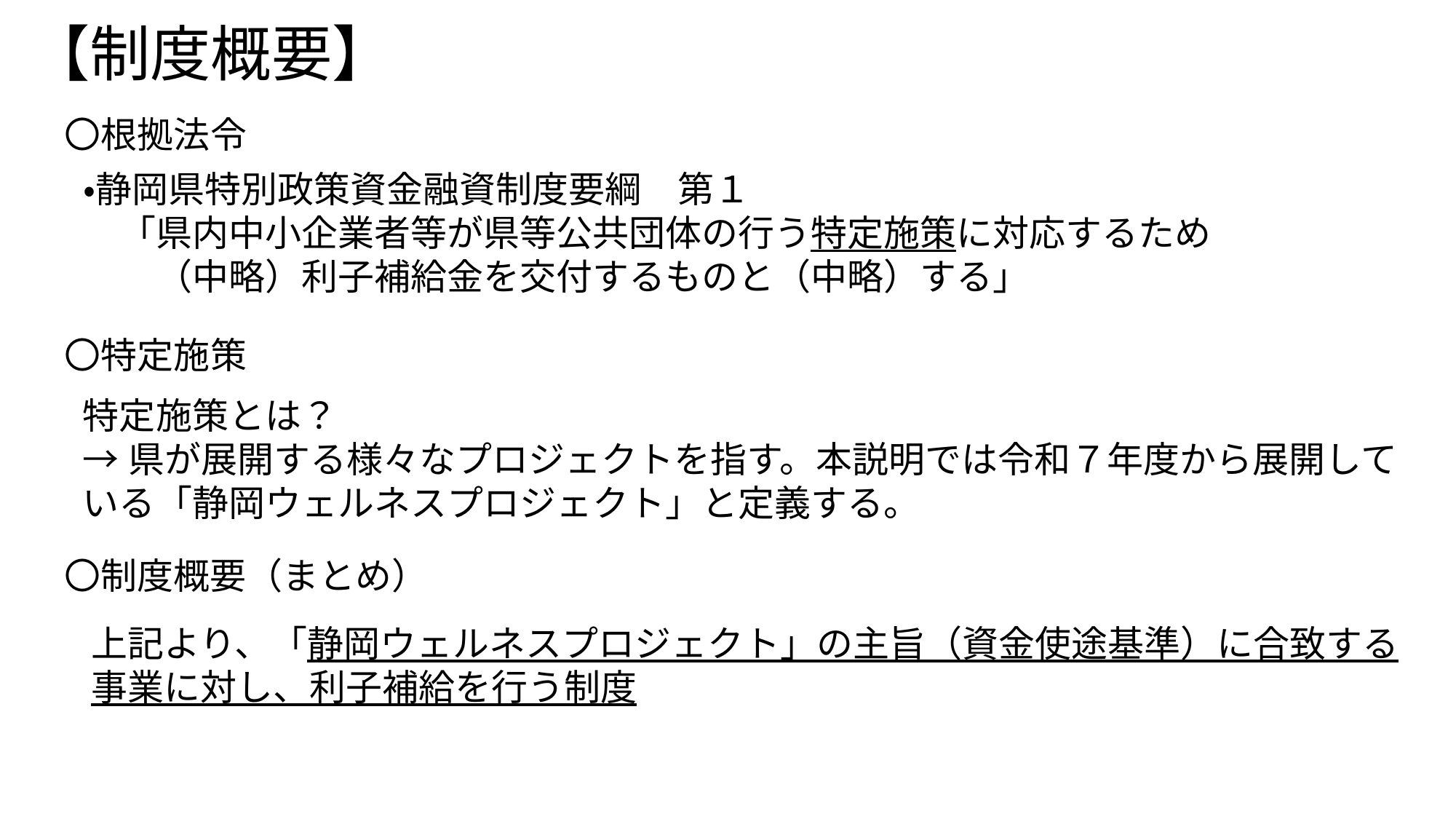

# 【制度概要】
〇根拠法令
・静岡県特別政策資金融資制度要綱　第１
　「県内中小企業者等が県等公共団体の行う特定施策に対応するため
　　（中略）利子補給金を交付するものと（中略）する」
〇特定施策
特定施策とは？
→県が展開する様々なプロジェクトを指す。本説明では令和７年度から展開している「静岡ウェルネスプロジェクト」と定義する。
〇制度概要（まとめ）
上記より、「静岡ウェルネスプロジェクト」の主旨（資金使途基準）に合致する事業に対し、利子補給を行う制度